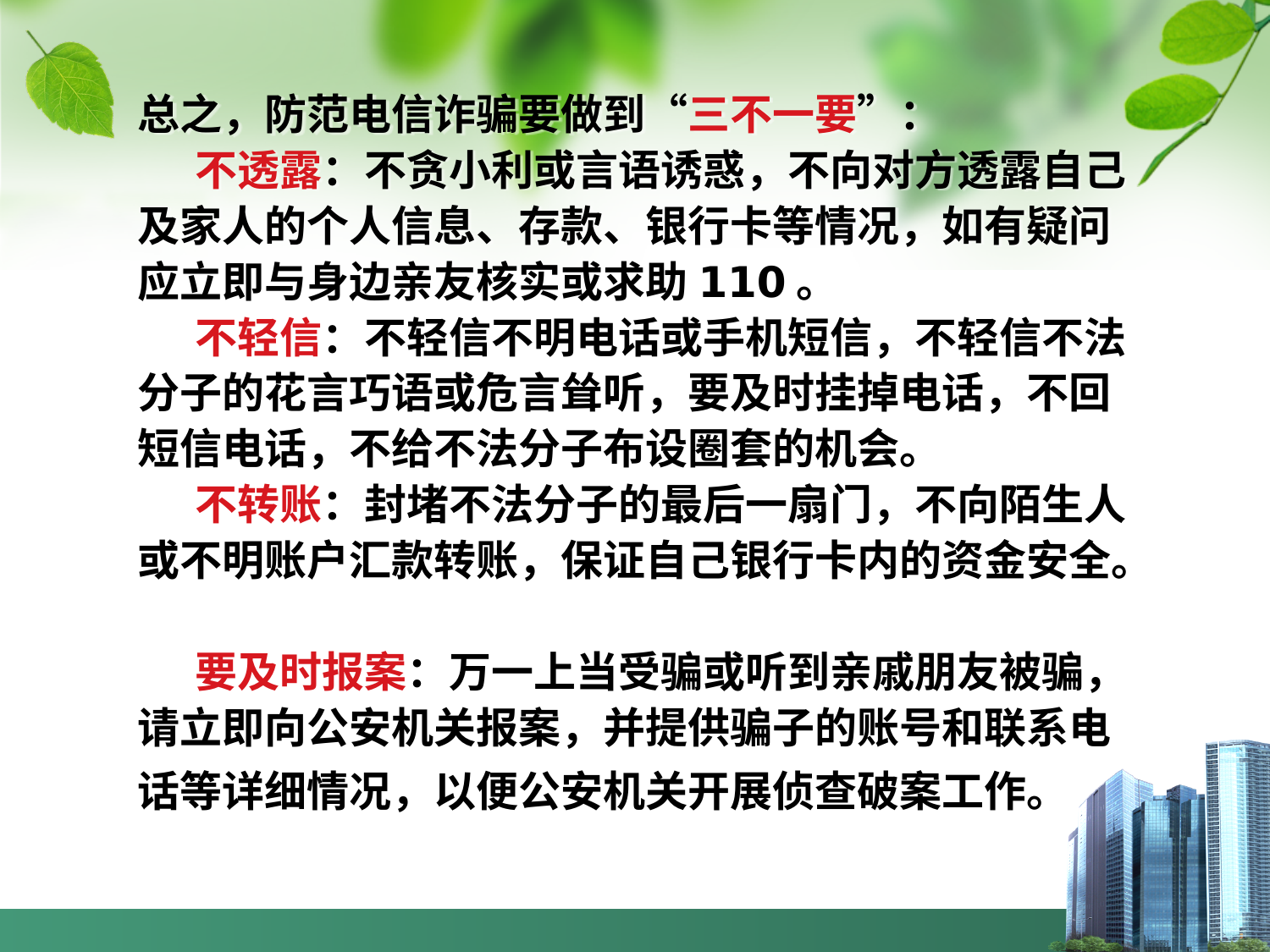

1
# 总之，防范电信诈骗要做到“三不一要”： 不透露：不贪小利或言语诱惑，不向对方透露自己及家人的个人信息、存款、银行卡等情况，如有疑问应立即与身边亲友核实或求助110。 不轻信：不轻信不明电话或手机短信，不轻信不法分子的花言巧语或危言耸听，要及时挂掉电话，不回短信电话，不给不法分子布设圈套的机会。 不转账：封堵不法分子的最后一扇门，不向陌生人或不明账户汇款转账，保证自己银行卡内的资金安全。 要及时报案：万一上当受骗或听到亲戚朋友被骗，请立即向公安机关报案，并提供骗子的账号和联系电话等详细情况，以便公安机关开展侦查破案工作。
总结一下，有几点四点：